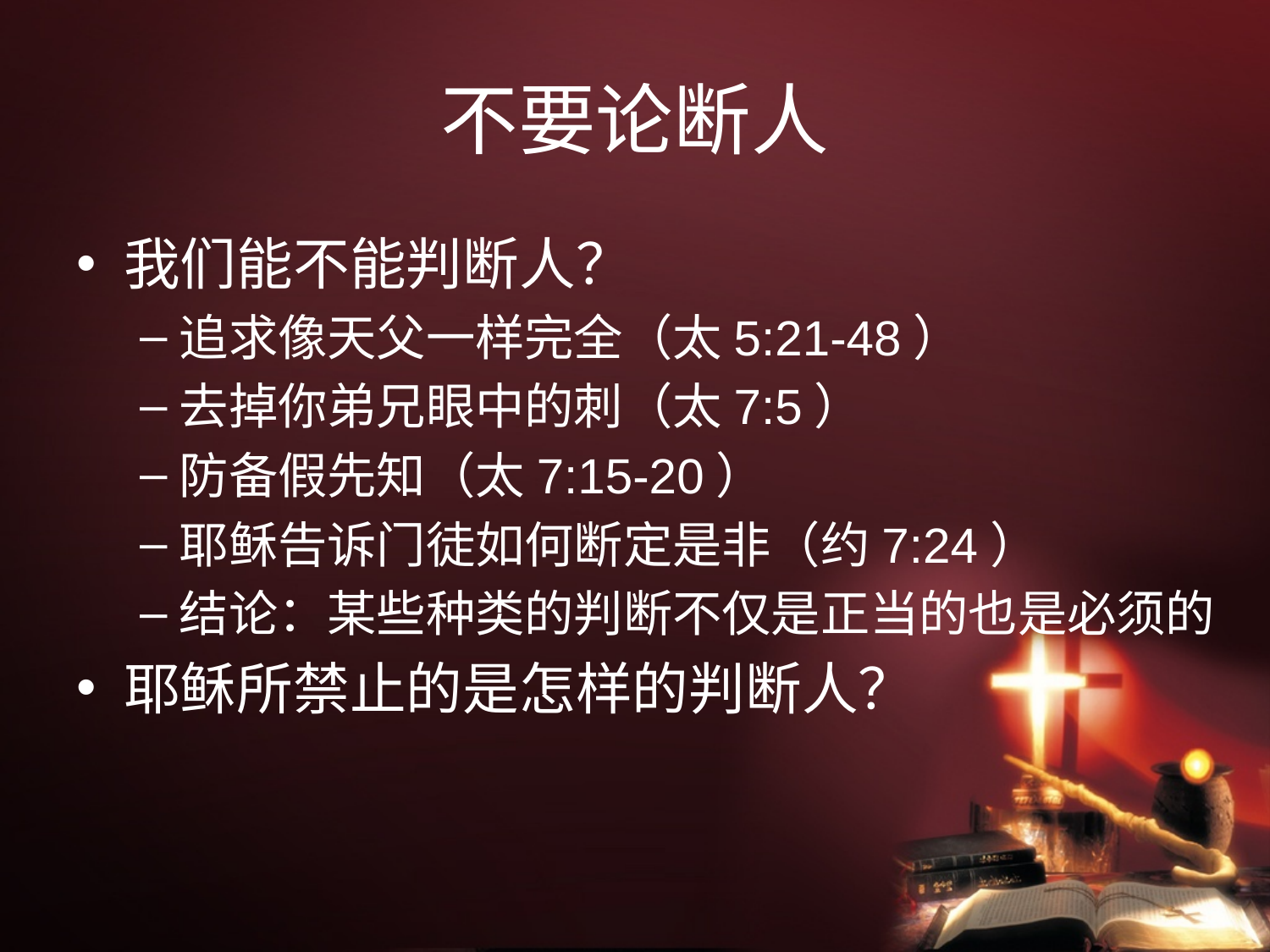

# 不要论断人
我们能不能判断人？
追求像天父一样完全（太5:21-48）
去掉你弟兄眼中的刺（太7:5）
防备假先知（太7:15-20）
耶稣告诉门徒如何断定是非（约7:24）
结论：某些种类的判断不仅是正当的也是必须的
耶稣所禁止的是怎样的判断人？